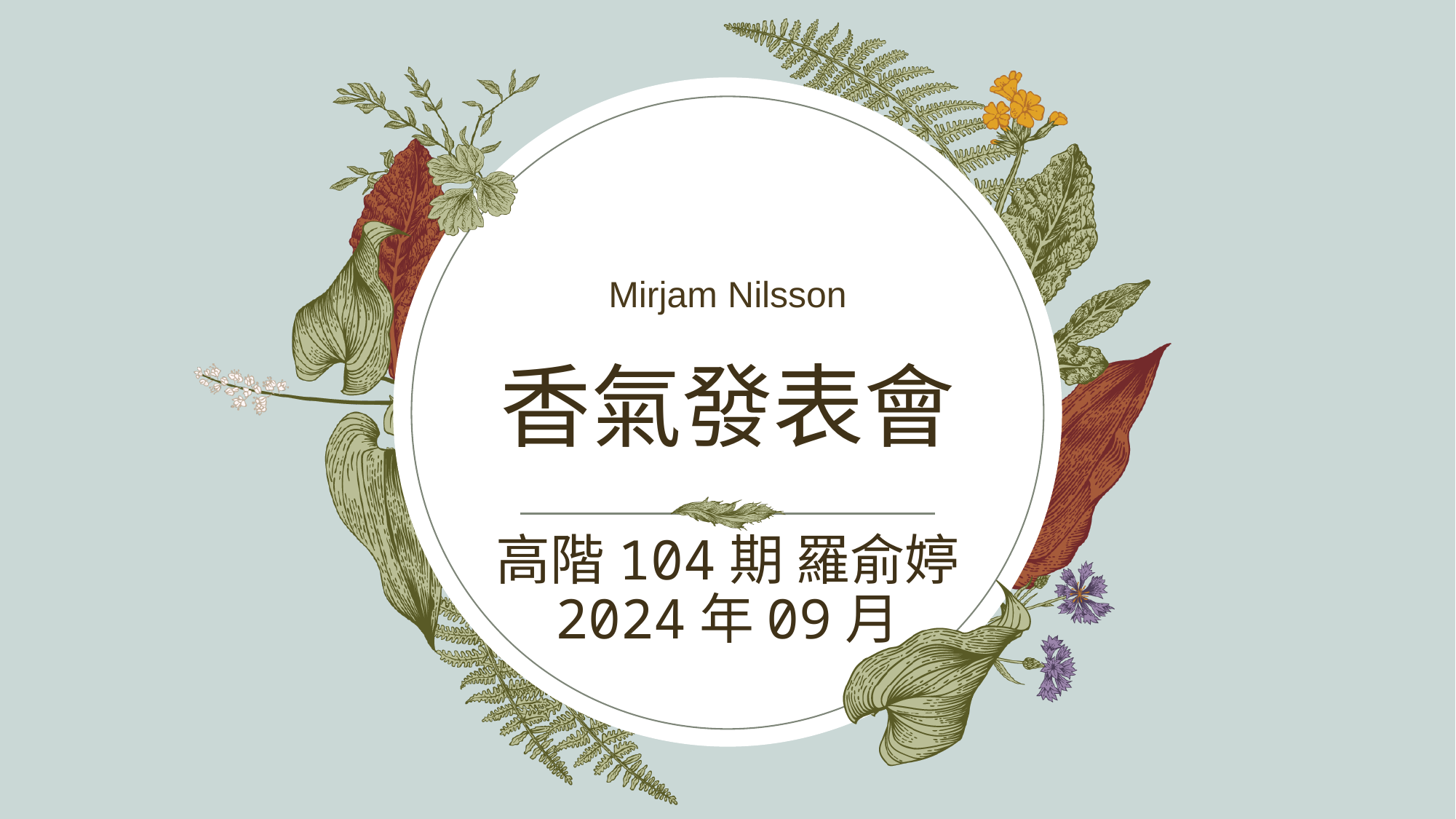

Mirjam Nilsson​
# 香氣發表會

高階104期 羅俞婷
2024年09月